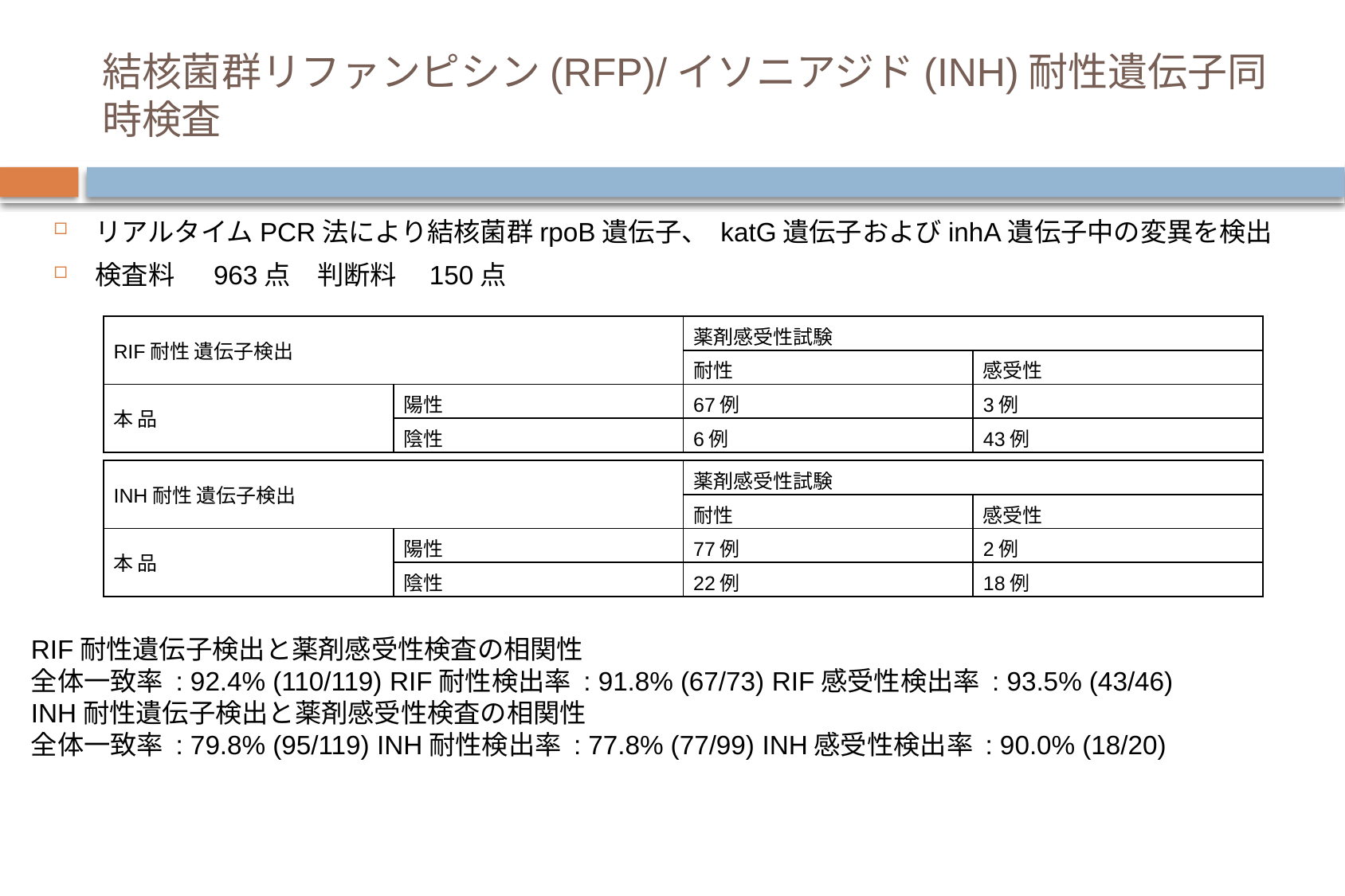

# 結核菌群リファンピシン(RFP)/イソニアジド(INH)耐性遺伝子同時検査
リアルタイムPCR法により結核菌群rpoB遺伝子、 katG遺伝子およびinhA遺伝子中の変異を検出
検査料　 963点　判断料　150点
| RIF耐性 遺伝子検出 |  | 薬剤感受性試験 |  |
| --- | --- | --- | --- |
|  |  | 耐性 | 感受性 |
| 本 品 | 陽性 | 67例 | 3例 |
|  | 陰性 | 6例 | 43例 |
| INH耐性 遺伝子検出 |  | 薬剤感受性試験 |  |
| --- | --- | --- | --- |
|  |  | 耐性 | 感受性 |
| 本 品 | 陽性 | 77例 | 2例 |
|  | 陰性 | 22例 | 18例 |
RIF耐性遺伝子検出と薬剤感受性検査の相関性
全体一致率 : 92.4% (110/119) RIF耐性検出率 : 91.8% (67/73) RIF感受性検出率 : 93.5% (43/46)
INH耐性遺伝子検出と薬剤感受性検査の相関性
全体一致率 : 79.8% (95/119) INH耐性検出率 : 77.8% (77/99) INH感受性検出率 : 90.0% (18/20)